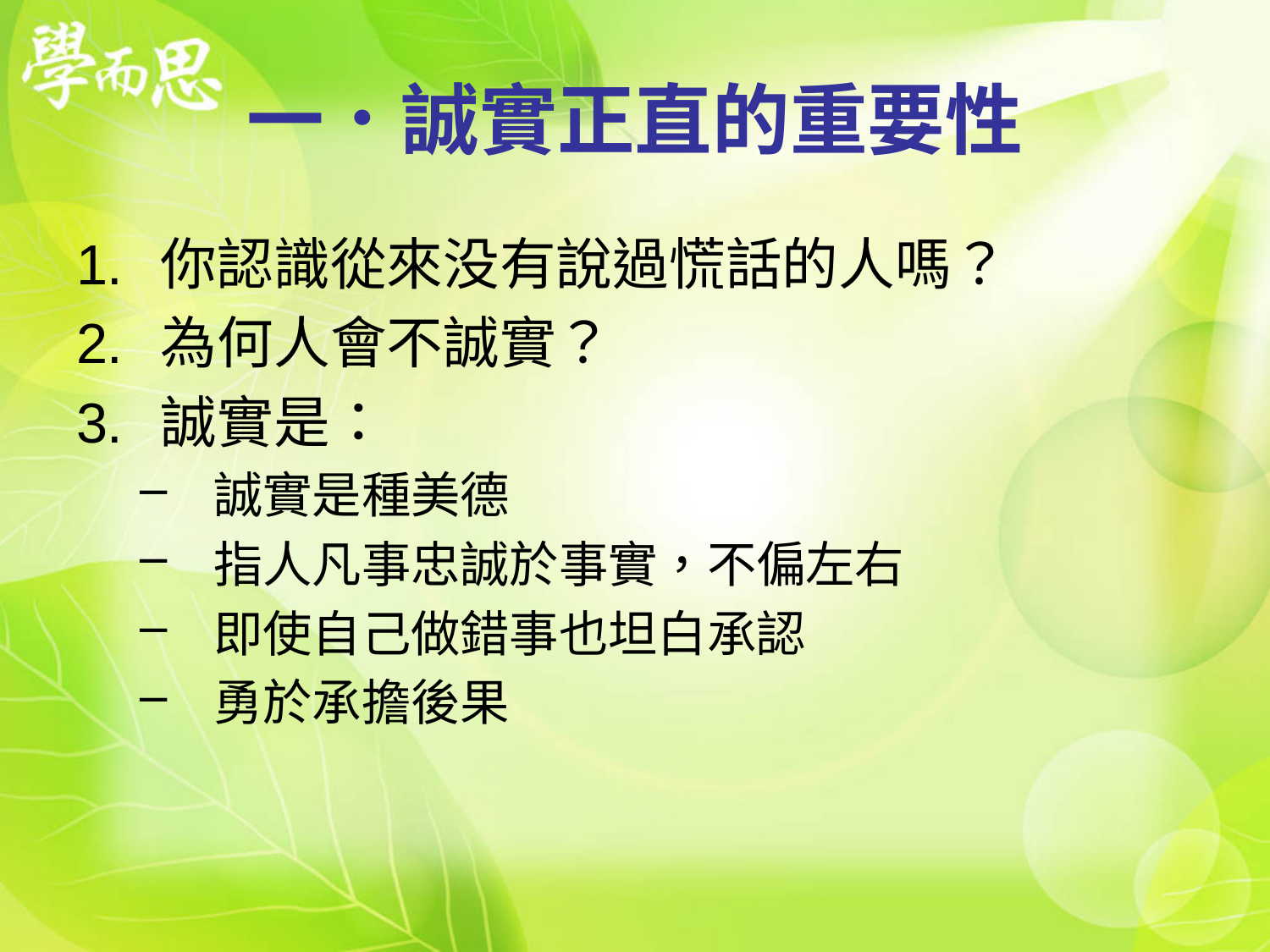

# 一．誠實正直的重要性
你認識從來没有說過慌話的人嗎？
為何人會不誠實？
誠實是：
誠實是種美德
指人凡事忠誠於事實，不偏左右
即使自己做錯事也坦白承認
勇於承擔後果